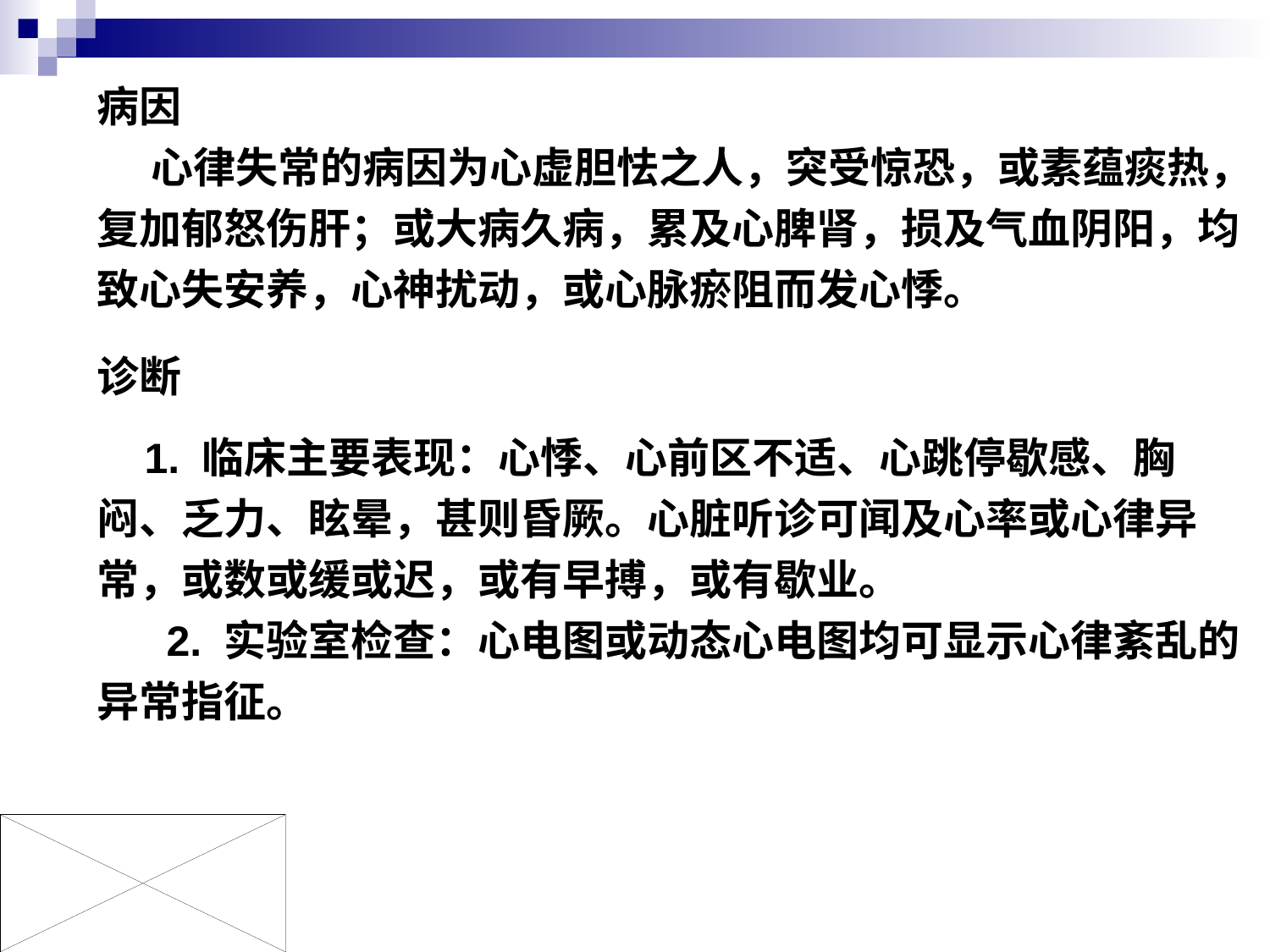

病因
    心律失常的病因为心虚胆怯之人，突受惊恐，或素蕴痰热，复加郁怒伤肝；或大病久病，累及心脾肾，损及气血阴阳，均致心失安养，心神扰动，或心脉瘀阻而发心悸。
诊断
    1. 临床主要表现：心悸、心前区不适、心跳停歇感、胸闷、乏力、眩晕，甚则昏厥。心脏听诊可闻及心率或心律异常，或数或缓或迟，或有早搏，或有歇业。
    2. 实验室检查：心电图或动态心电图均可显示心律紊乱的异常指征。